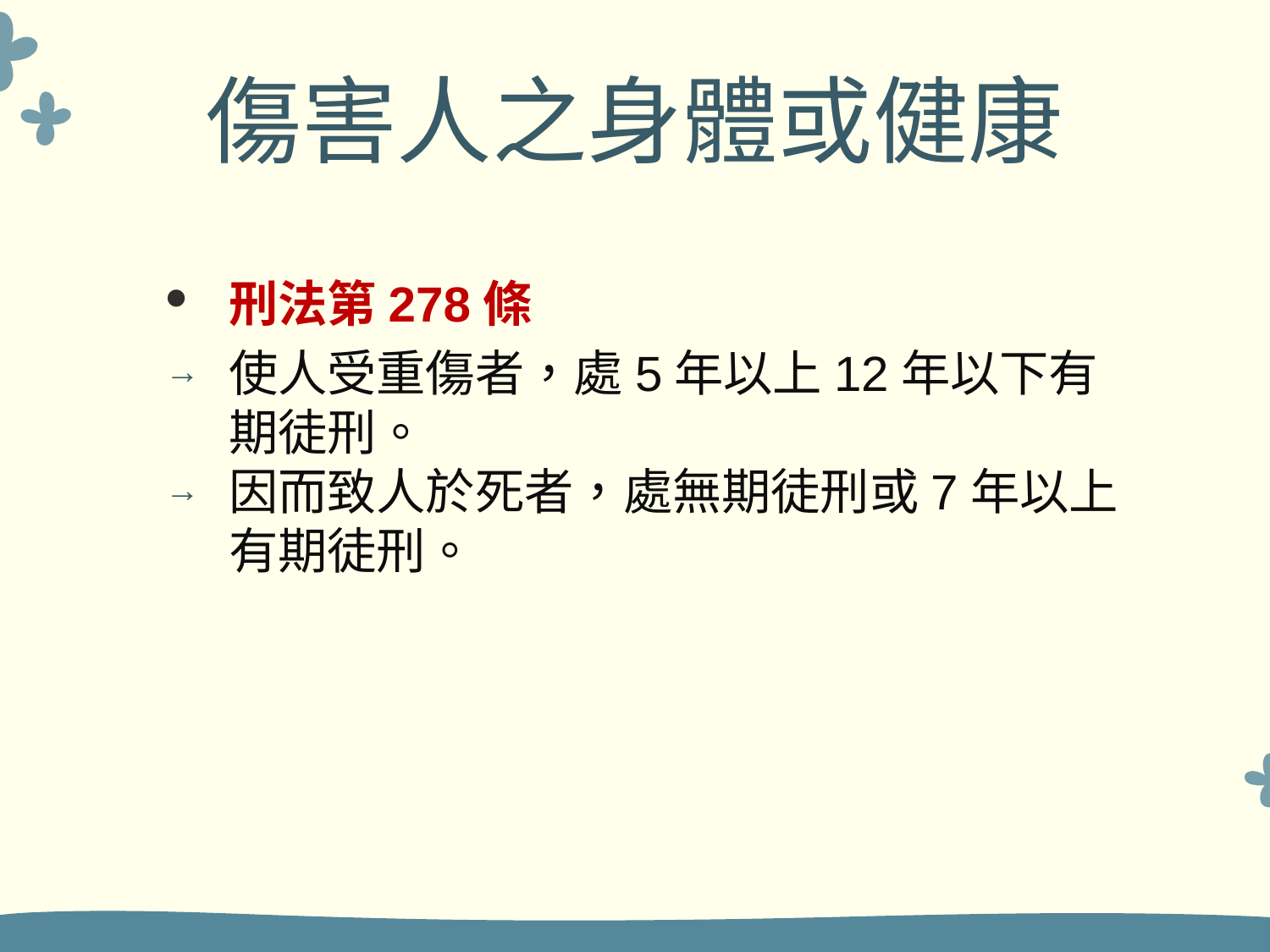

# 傷害人之身體或健康

刑法第278條
使人受重傷者，處5年以上12年以下有期徒刑。
因而致人於死者，處無期徒刑或7年以上有期徒刑。